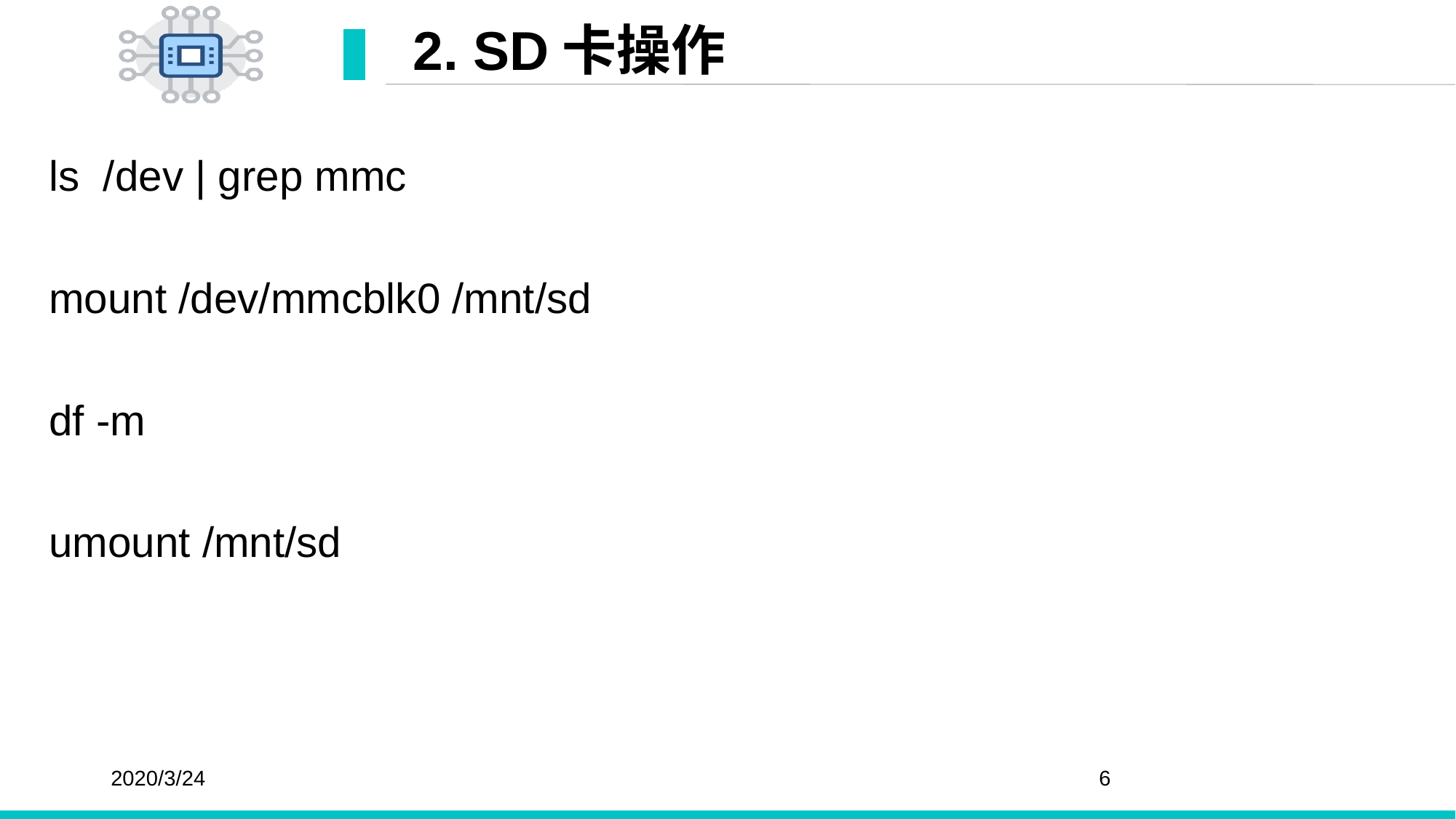

# 2. SD卡操作
ls  /dev | grep mmc

mount /dev/mmcblk0 /mnt/sd

df -m

umount /mnt/sd

2020/3/24
6